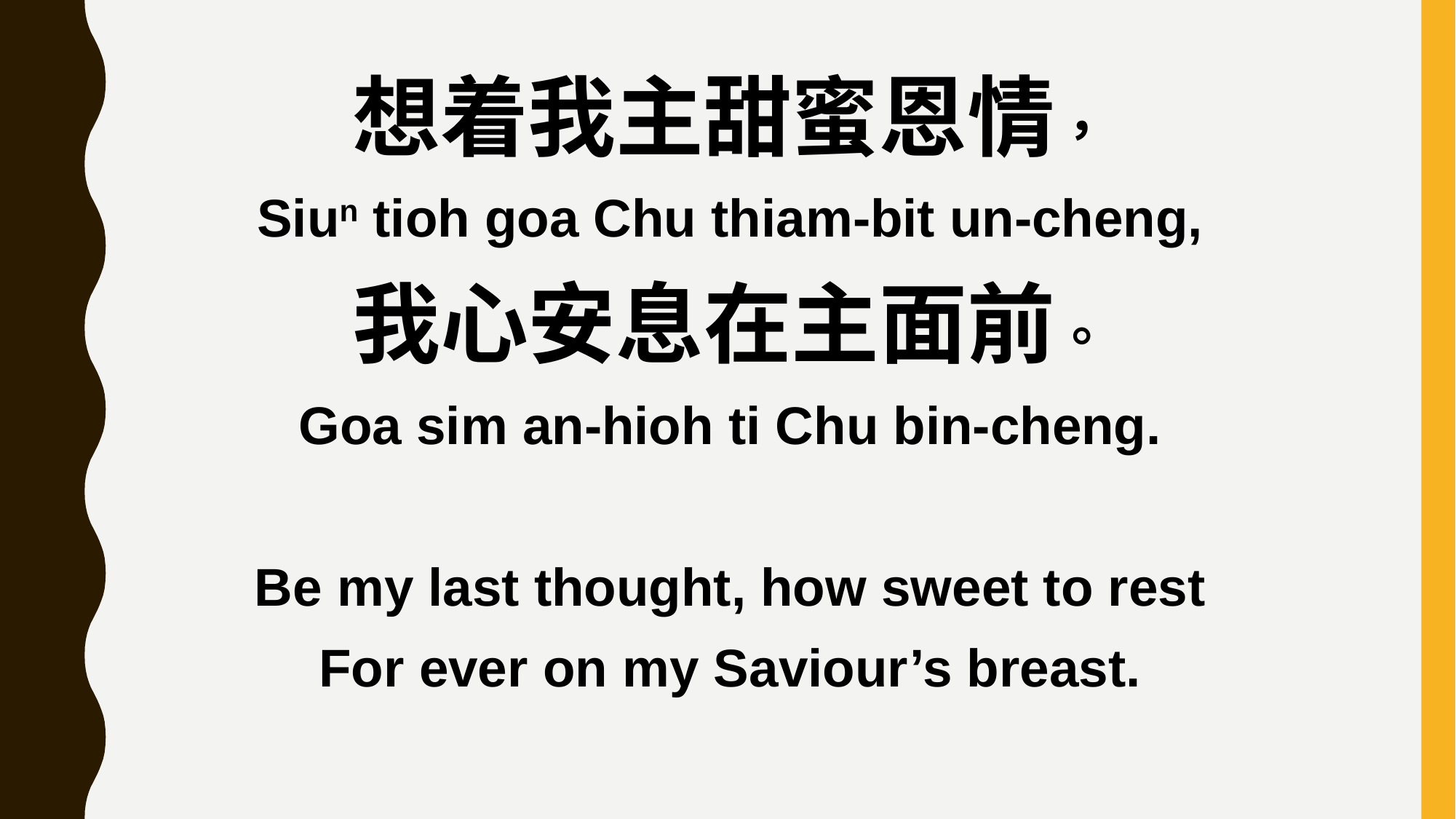

想着我主甜蜜恩情，
Siun tioh goa Chu thiam-bit un-cheng,
我心安息在主面前。
Goa sim an-hioh ti Chu bin-cheng.

Be my last thought, how sweet to rest
For ever on my Saviour’s breast.